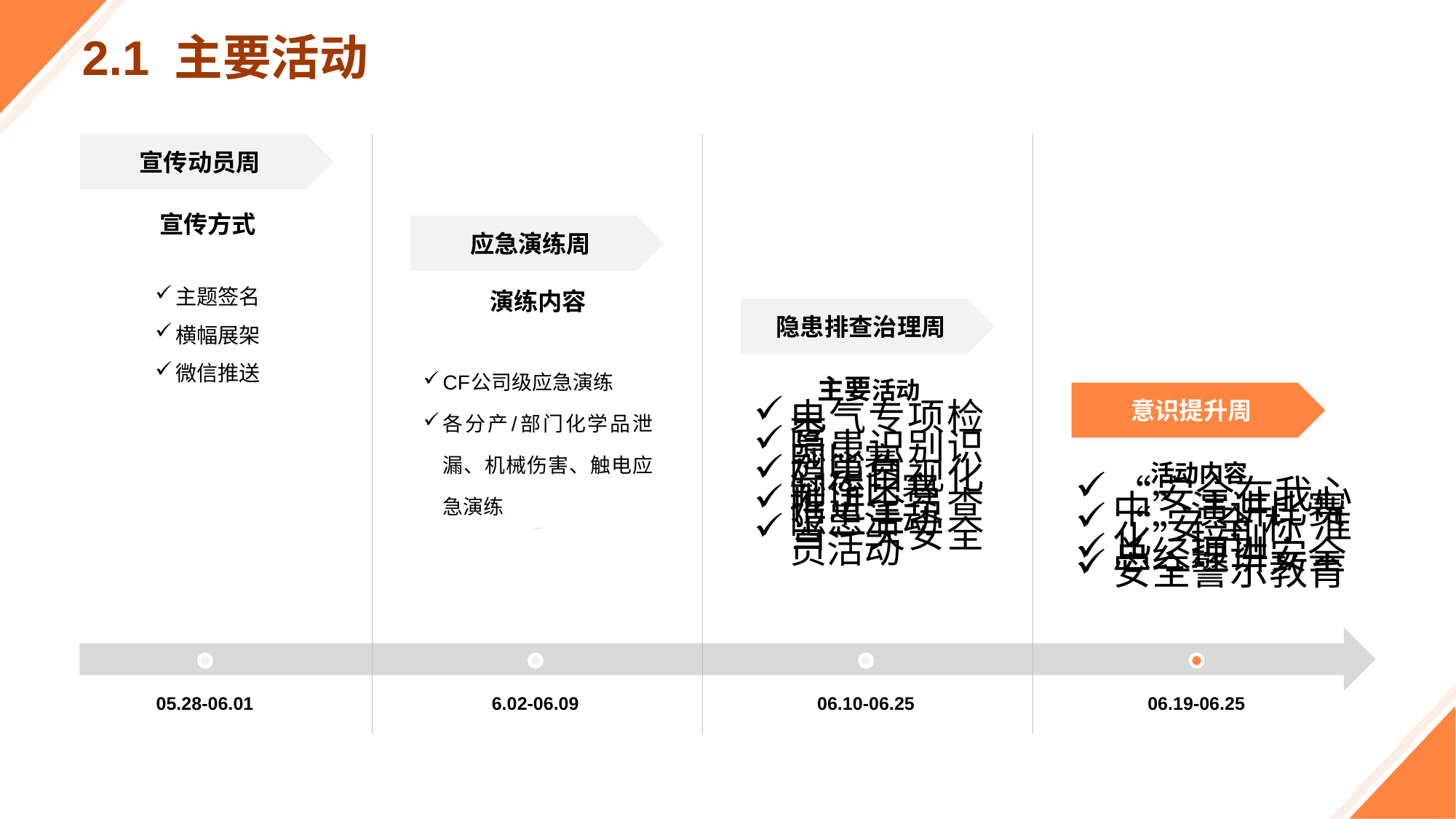

2.1 主要活动
宣传动员周
宣传方式
主题签名
横幅展架
微信推送

05.28-06.01
应急演练周
演练内容
CF公司级应急演练
各分产/部门化学品泄漏、机械伤害、触电应急演练.

……

6.02-06.09
隐患排查治理周
主要活动
电气专项检查
隐患识别识别比赛
隐患目视化制作比赛
推进全员查隐患活动
当一天安全员活动

06.10-06.25
意识提升周
活动内容

06.19-06.25

“安全在我心中”演讲比赛
“安全标准化”培训
总经理讲安全
安全警示教育